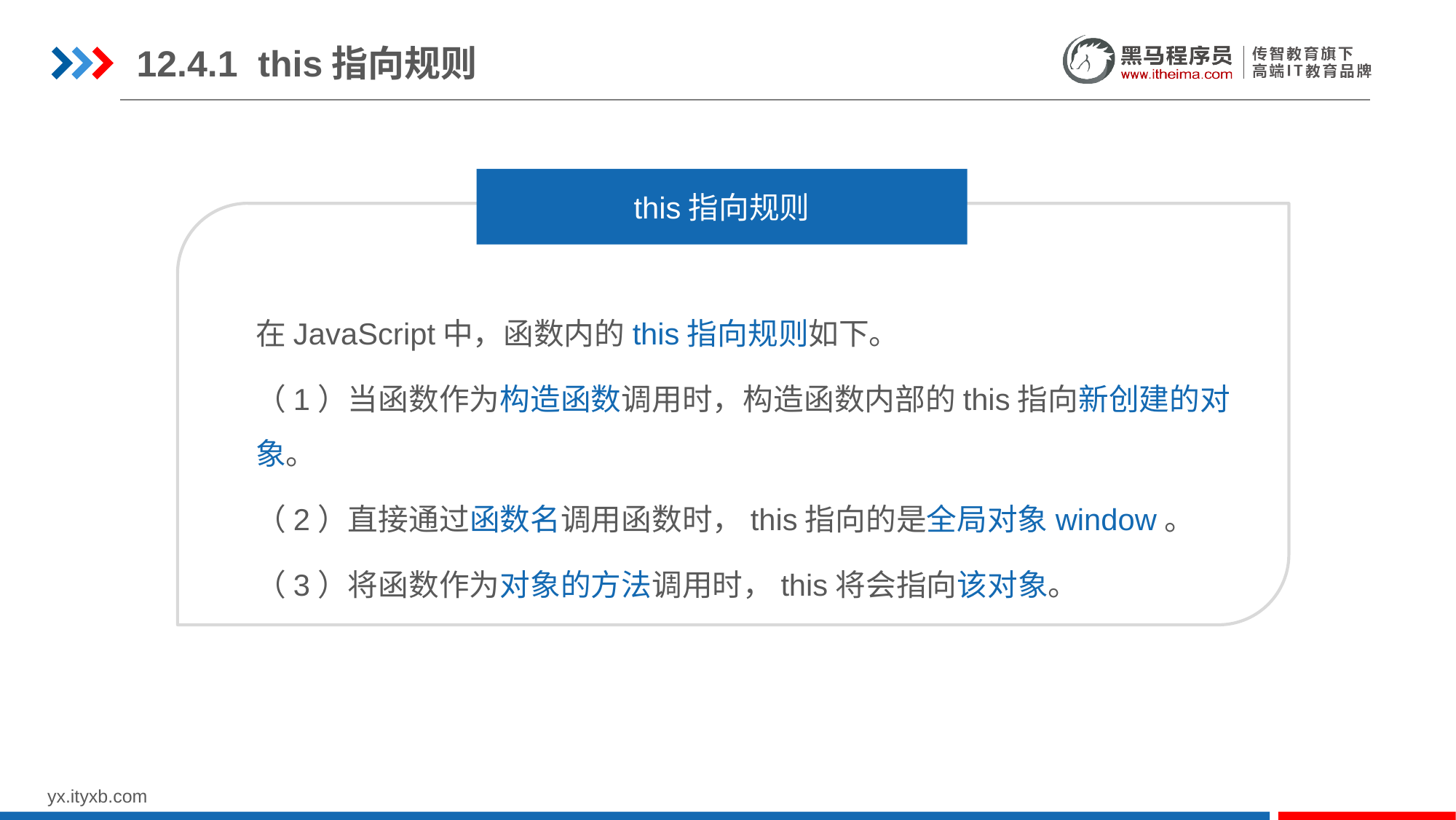

12.4.1  this指向规则
this指向规则

在JavaScript中，函数内的this指向规则如下。

（1）当函数作为构造函数调用时，构造函数内部的this指向新创建的对象。

（2）直接通过函数名调用函数时，this指向的是全局对象window。

（3）将函数作为对象的方法调用时，this将会指向该对象。